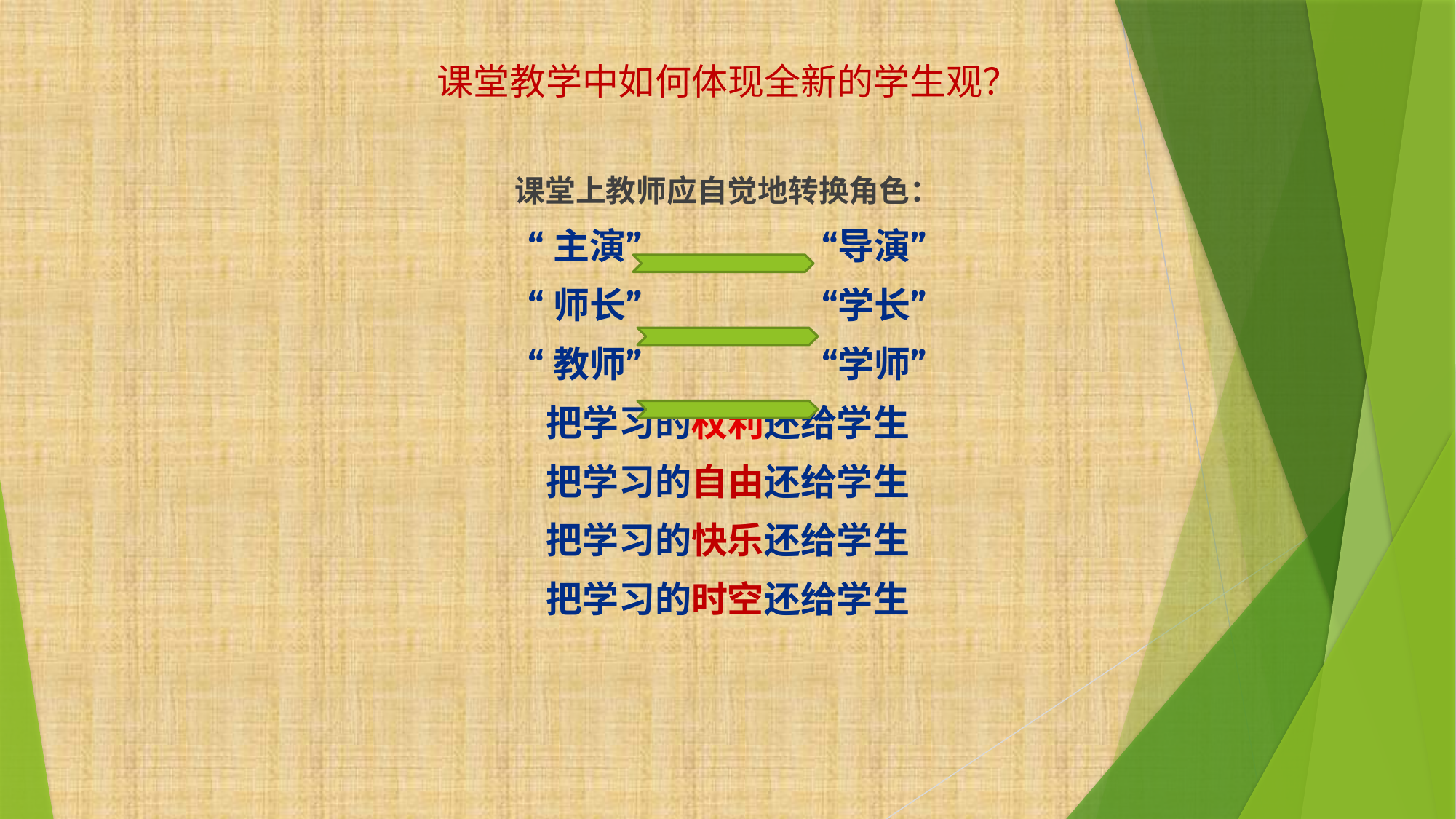

# 课堂教学中如何体现全新的学生观？
课堂上教师应自觉地转换角色：
“主演”                     “导演”
“师长”                     “学长”
“教师”                     “学师”
把学习的权利还给学生
把学习的自由还给学生
把学习的快乐还给学生
把学习的时空还给学生